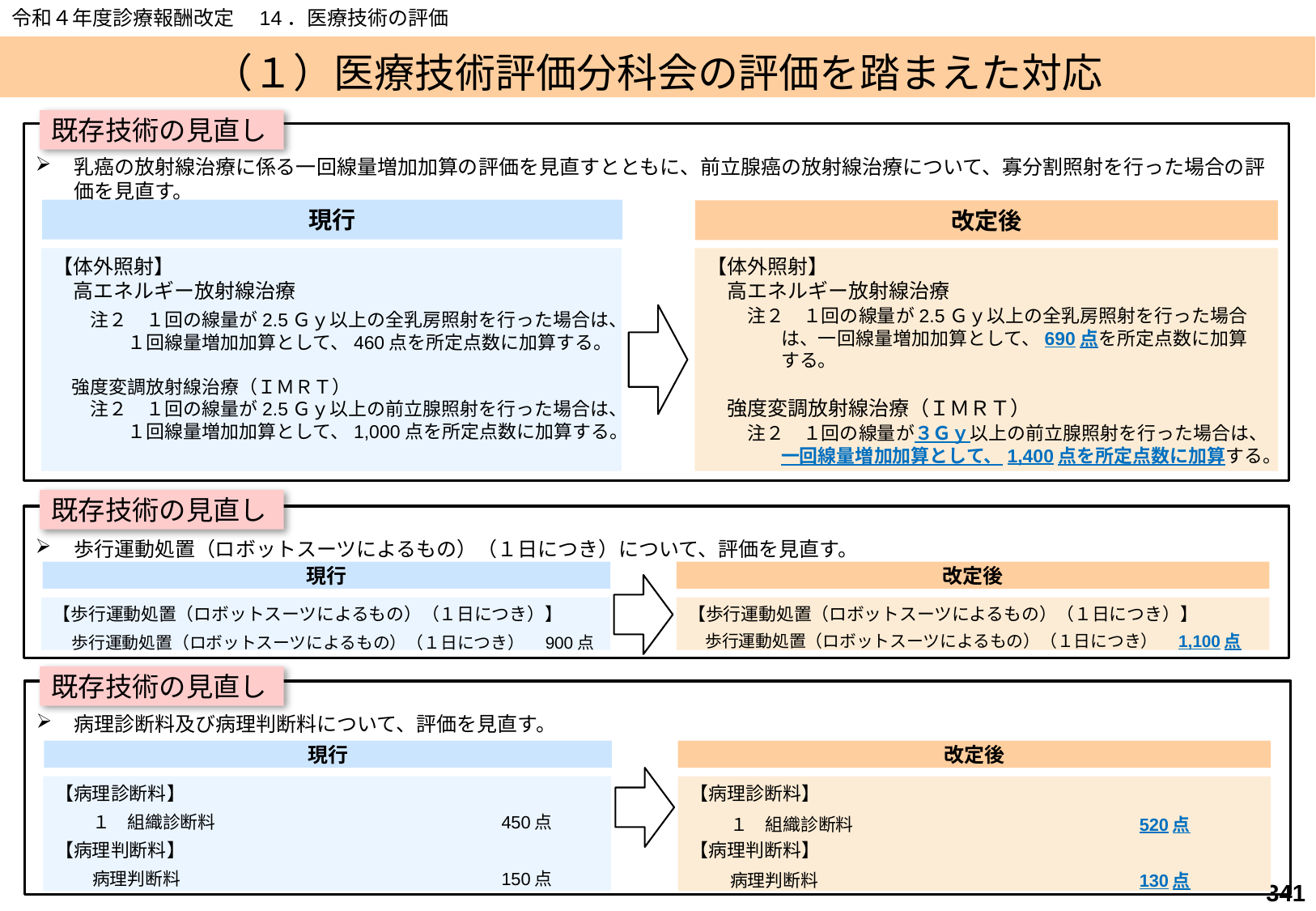

令和４年度診療報酬改定　14．医療技術の評価

# （１）医療技術評価分科会の評価を踏まえた対応
既存技術の見直し

乳癌の放射線治療に係る一回線量増加加算の評価を見直すとともに、前立腺癌の放射線治療について、寡分割照射を行った場合の評価を見直す。

現行
改定後
【体外照射】
　高エネルギー放射線治療

　　注２　１回の線量が2.5Ｇｙ以上の全乳房照射を行った場合は、
　　　　１回線量増加加算として、460点を所定点数に加算する。

　強度変調放射線治療（ＩＭＲＴ）
　　注２　１回の線量が2.5Ｇｙ以上の前立腺照射を行った場合は、
　　　　１回線量増加加算として、1,000点を所定点数に加算する。
【体外照射】
　高エネルギー放射線治療
　　注２　１回の線量が2.5Ｇｙ以上の全乳房照射を行った場合
　　　　は、一回線量増加加算として、690点を所定点数に加算
　　　　する。

　強度変調放射線治療（ＩＭＲＴ）
　　注２　１回の線量が３Ｇｙ以上の前立腺照射を行った場合は、
　　　　一回線量増加加算として、1,400点を所定点数に加算する。

出典：日本肝臓学会提案書より引用
既存技術の見直し
出典：日本肝臓学会提案書より引用

歩行運動処置（ロボットスーツによるもの）（１日につき）について、評価を見直す。

現行
改定後

【歩行運動処置（ロボットスーツによるもの）（１日につき）】

　歩行運動処置（ロボットスーツによるもの）（１日につき）　900点
【歩行運動処置（ロボットスーツによるもの）（１日につき）】

　歩行運動処置（ロボットスーツによるもの）（１日につき）　1,100点
既存技術の見直し

病理診断料及び病理判断料について、評価を見直す。

現行
改定後

【病理診断料】

　　１　組織診断料　　　　　　　　　　　　　　　　450点

【病理判断料】

　　病理判断料　　　　　　　　　　　　　　　　　　150点

【病理診断料】

　　１　組織診断料　　　　　　　　　　　　　　　　520点

【病理判断料】

　　病理判断料　　　　　　　　　　　　　　　　　　130点
出典：日本肝臓学会提案書より引用